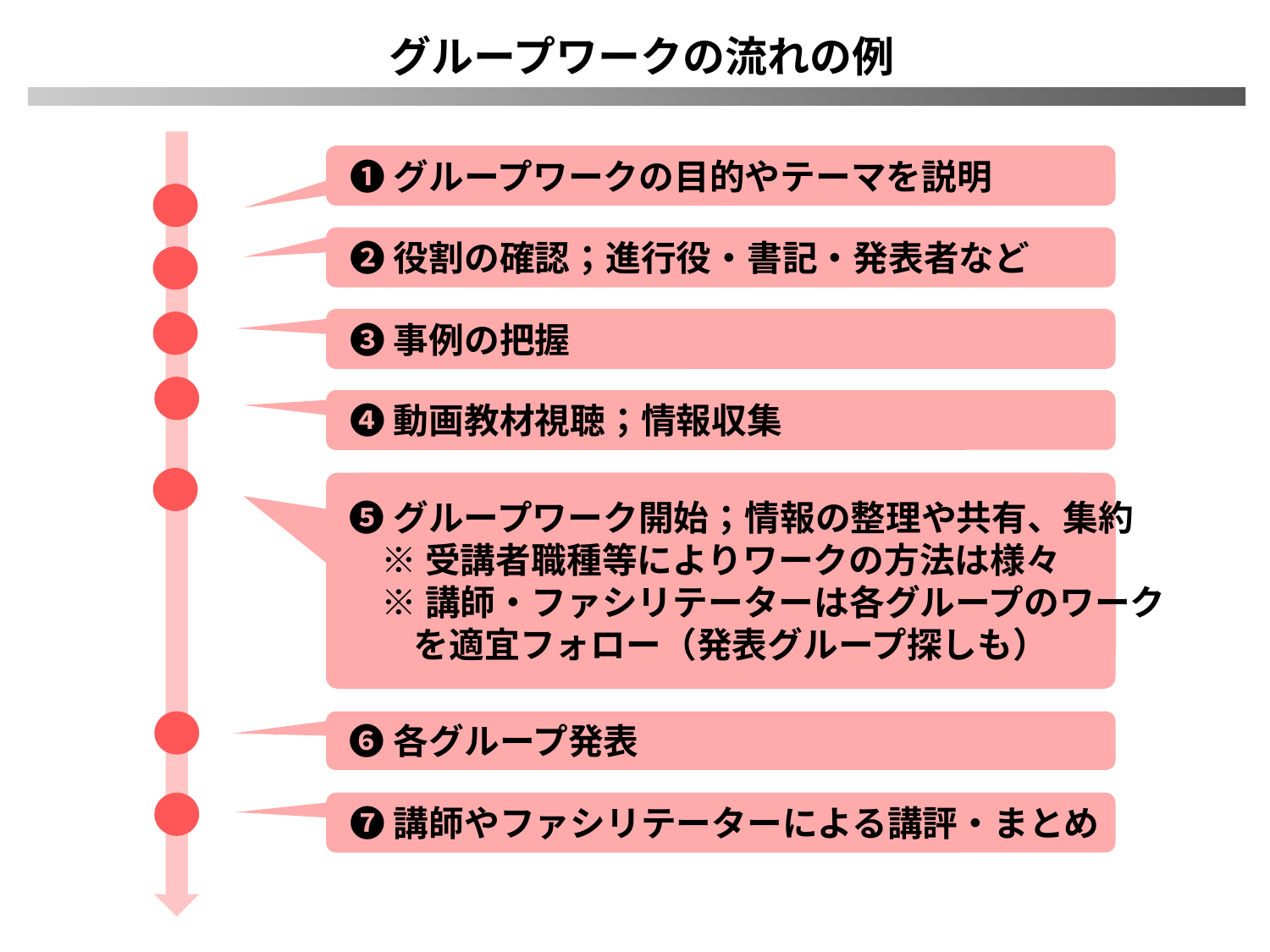

グループワークの流れの例

 ❶グループワークの目的やテーマを説明

 ❷役割の確認；進行役・書記・発表者など

 ❸事例の把握

 ❹動画教材視聴；情報収集

❺グループワーク開始；情報の整理や共有、集約
    ※受講者職種等によりワークの方法は様々
    ※講師・ファシリテーターは各グループのワーク
       を適宜フォロー（発表グループ探しも）

 ❻各グループ発表

 ❼講師やファシリテーターによる講評・まとめ